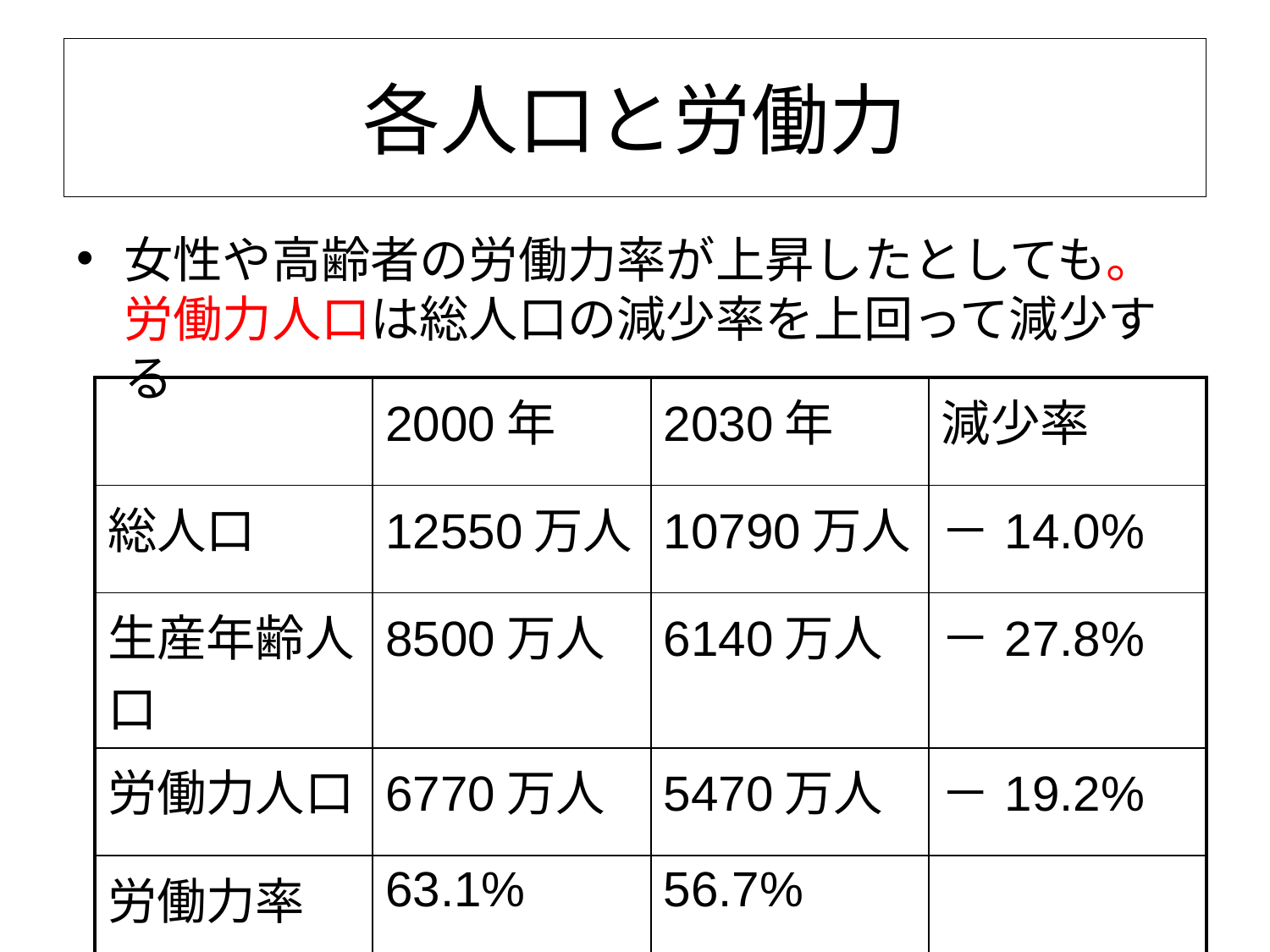

# 各人口と労働力
女性や高齢者の労働力率が上昇したとしても。労働力人口は総人口の減少率を上回って減少する
|  | 2000年 | 2030年 | 減少率 |
| --- | --- | --- | --- |
| 総人口 | 12550万人 | 10790万人 | －14.0% |
| 生産年齢人口 | 8500万人 | 6140万人 | －27.8% |
| 労働力人口 | 6770万人 | 5470万人 | －19.2% |
| 労働力率 | 63.1% | 56.7% |  |